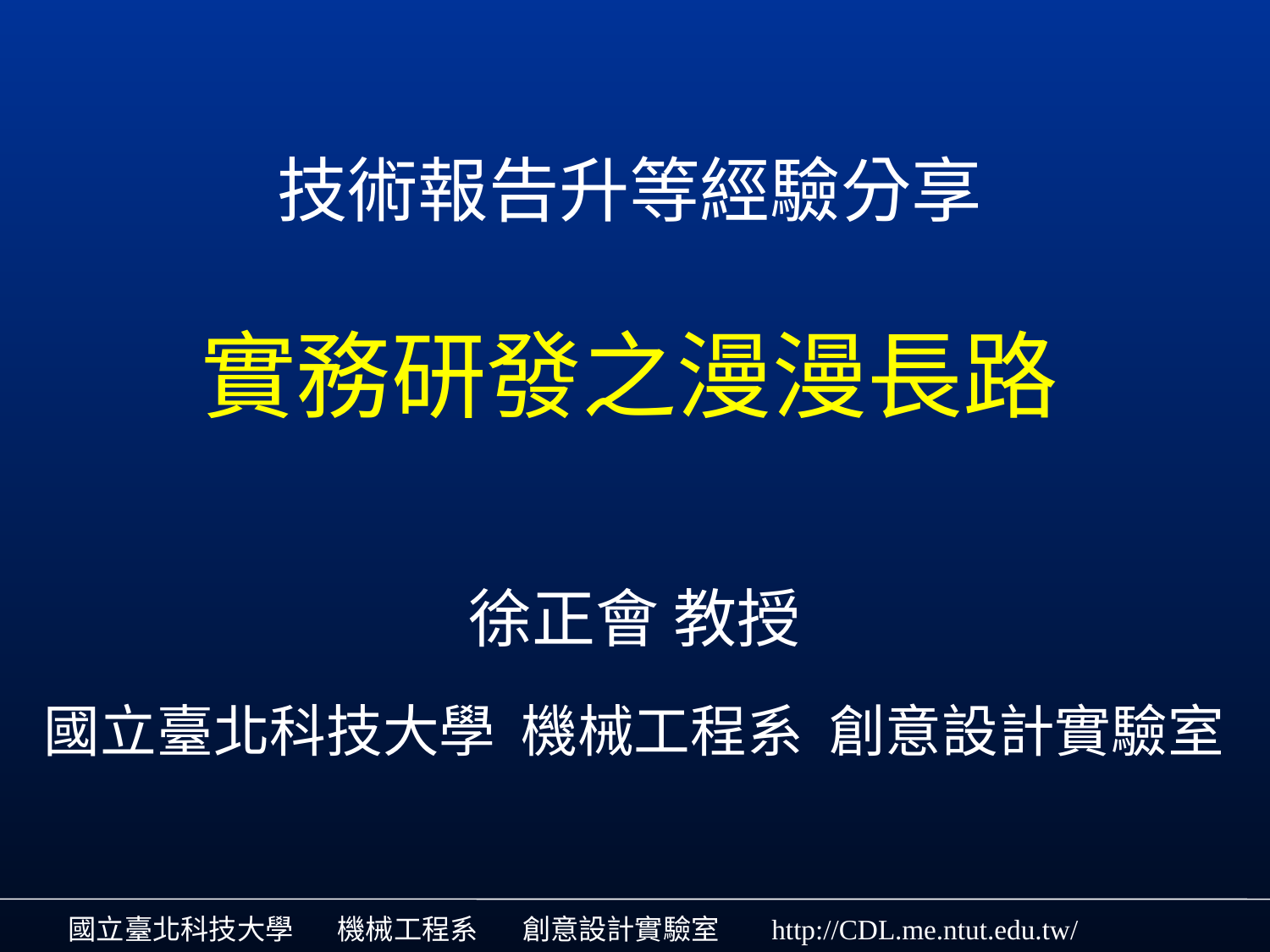

# 技術報告升等經驗分享 實務研發之漫漫長路
徐正會 教授

國立臺北科技大學  機械工程系  創意設計實驗室